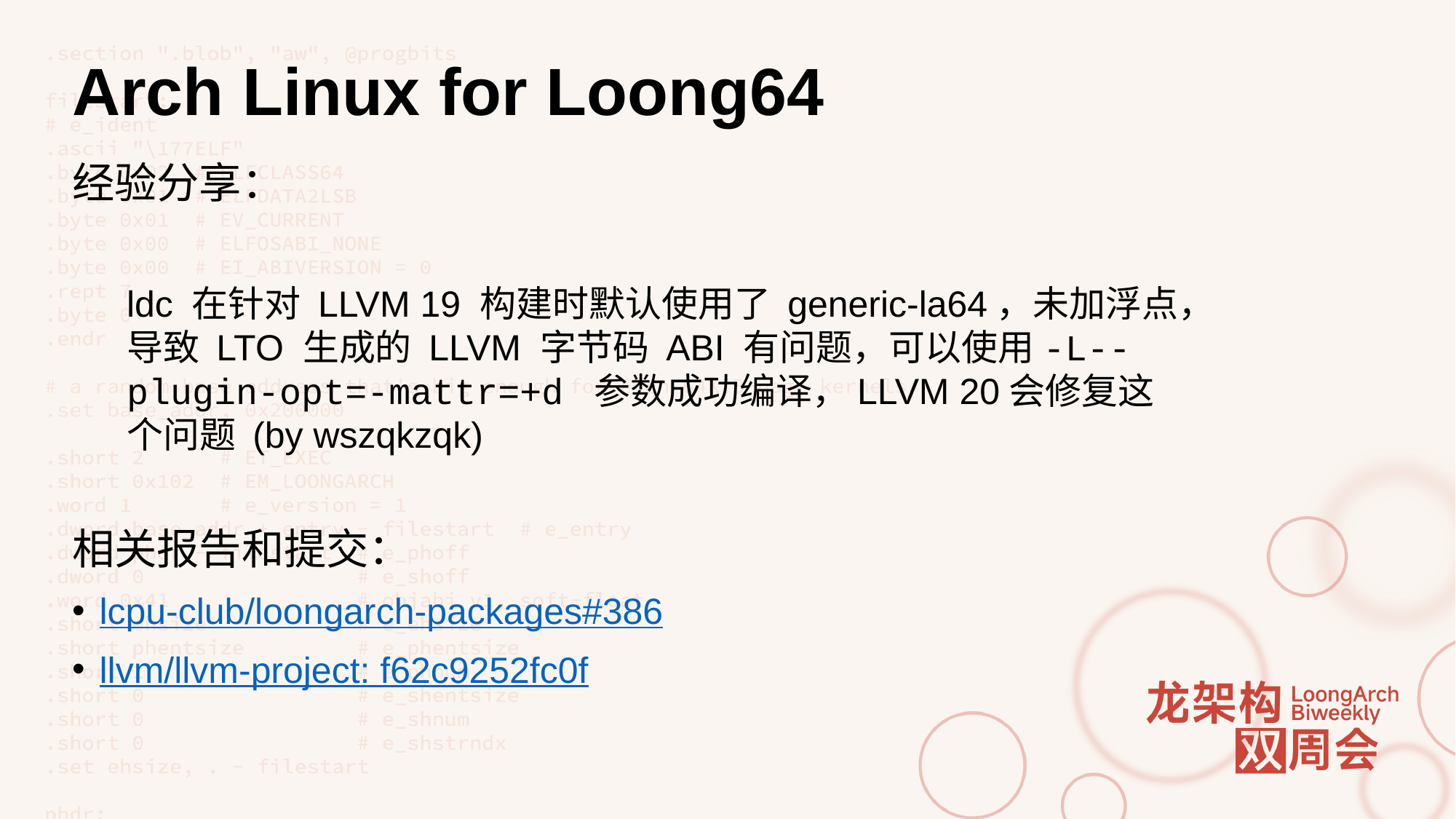

# Arch Linux for Loong64
经验分享：

ldc 在针对 LLVM 19 构建时默认使用了 generic-la64，未加浮点，导致 LTO 生成的 LLVM 字节码 ABI 有问题，可以使用-L--plugin-opt=-mattr=+d 参数成功编译，LLVM 20会修复这个问题 (by wszqkzqk)

相关报告和提交：
lcpu-club/loongarch-packages#386
llvm/llvm-project: f62c9252fc0f